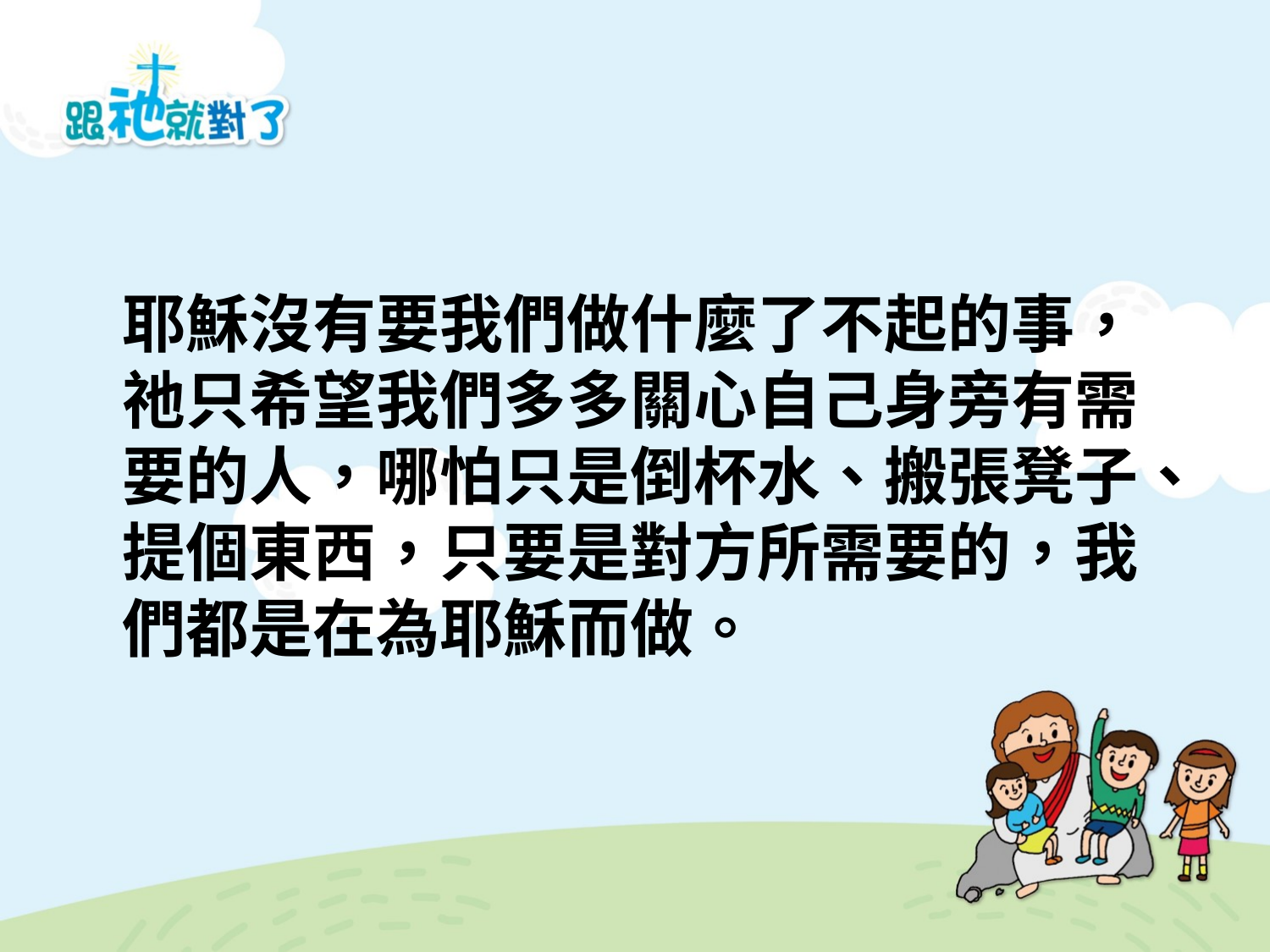

耶穌沒有要我們做什麼了不起的事，祂只希望我們多多關心自己身旁有需要的人，哪怕只是倒杯水、搬張凳子、提個東西，只要是對方所需要的，我們都是在為耶穌而做。